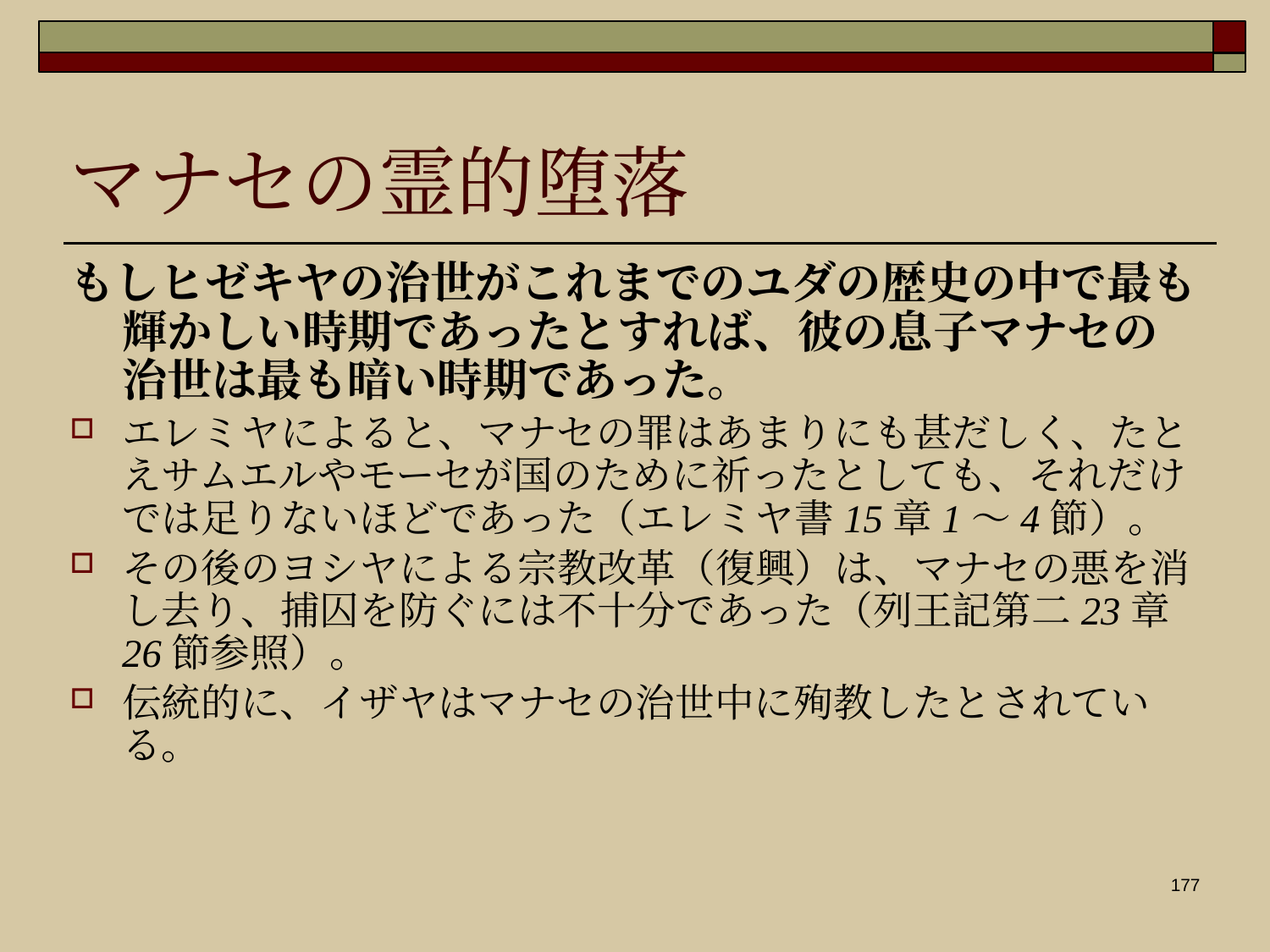

マナセの霊的堕落
もしヒゼキヤの治世がこれまでのユダの歴史の中で最も輝かしい時期であったとすれば、彼の息子マナセの治世は最も暗い時期であった。
エレミヤによると、マナセの罪はあまりにも甚だしく、たとえサムエルやモーセが国のために祈ったとしても、それだけでは足りないほどであった（エレミヤ書15章1〜4節）。
その後のヨシヤによる宗教改革（復興）は、マナセの悪を消し去り、捕囚を防ぐには不十分であった（列王記第二23章26節参照）。
伝統的に、イザヤはマナセの治世中に殉教したとされている。
177